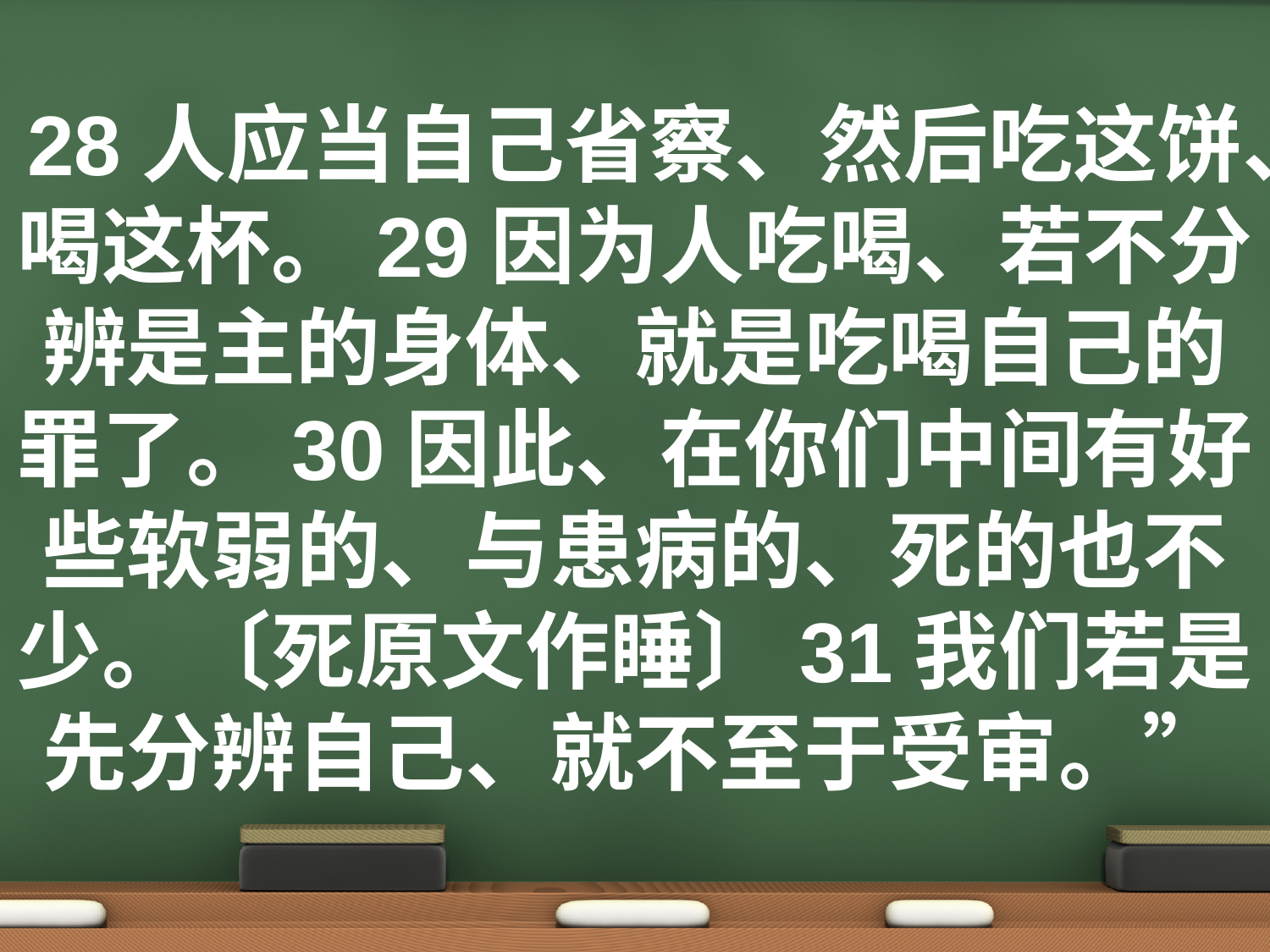

28人应当自己省察、然后吃这饼、喝这杯。29因为人吃喝、若不分辨是主的身体、就是吃喝自己的罪了。30因此、在你们中间有好些软弱的、与患病的、死的也不少。〔死原文作睡〕31我们若是先分辨自己、就不至于受审。”